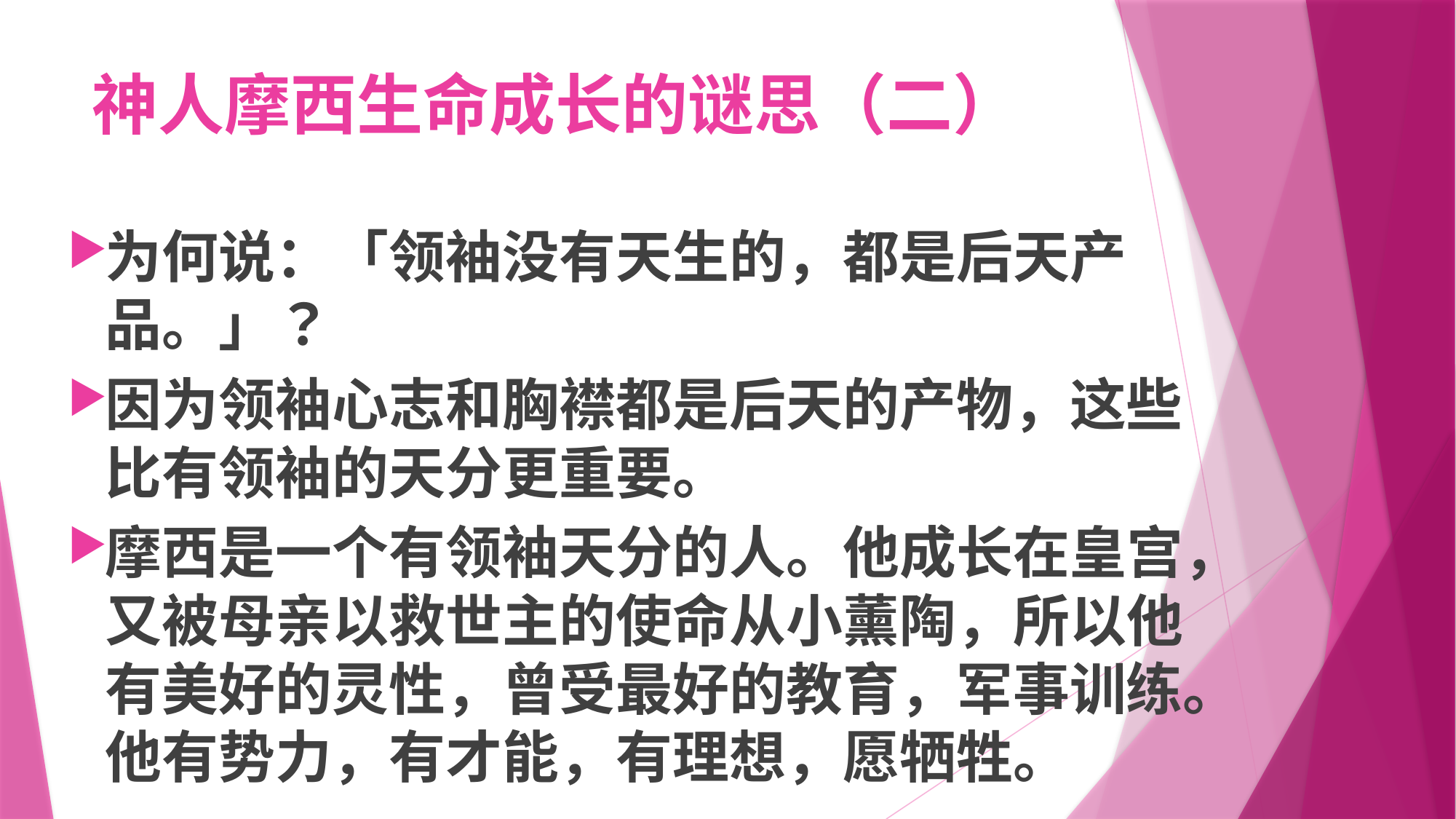

# 神人摩西生命成长的谜思（二）
为何说：「领袖没有天生的，都是后天产品。」？
因为领袖心志和胸襟都是后天的产物，这些比有领袖的天分更重要。
摩西是一个有领袖天分的人。他成长在皇宫，又被母亲以救世主的使命从小薰陶，所以他有美好的灵性，曾受最好的教育，军事训练。他有势力，有才能，有理想，愿牺牲。